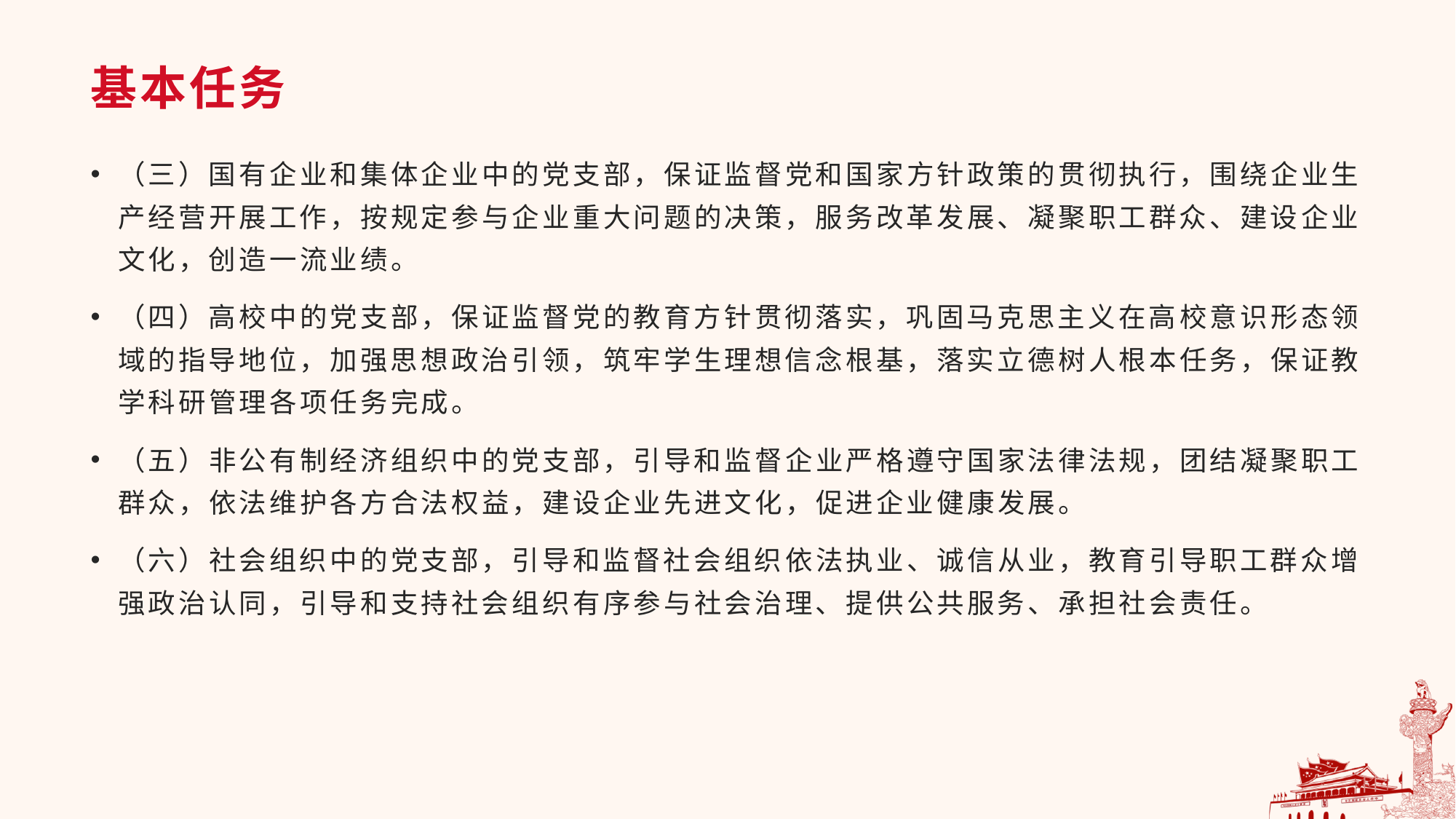

# 基本任务
（三）国有企业和集体企业中的党支部，保证监督党和国家方针政策的贯彻执行，围绕企业生产经营开展工作，按规定参与企业重大问题的决策，服务改革发展、凝聚职工群众、建设企业文化，创造一流业绩。
（四）高校中的党支部，保证监督党的教育方针贯彻落实，巩固马克思主义在高校意识形态领域的指导地位，加强思想政治引领，筑牢学生理想信念根基，落实立德树人根本任务，保证教学科研管理各项任务完成。
（五）非公有制经济组织中的党支部，引导和监督企业严格遵守国家法律法规，团结凝聚职工群众，依法维护各方合法权益，建设企业先进文化，促进企业健康发展。
（六）社会组织中的党支部，引导和监督社会组织依法执业、诚信从业，教育引导职工群众增强政治认同，引导和支持社会组织有序参与社会治理、提供公共服务、承担社会责任。